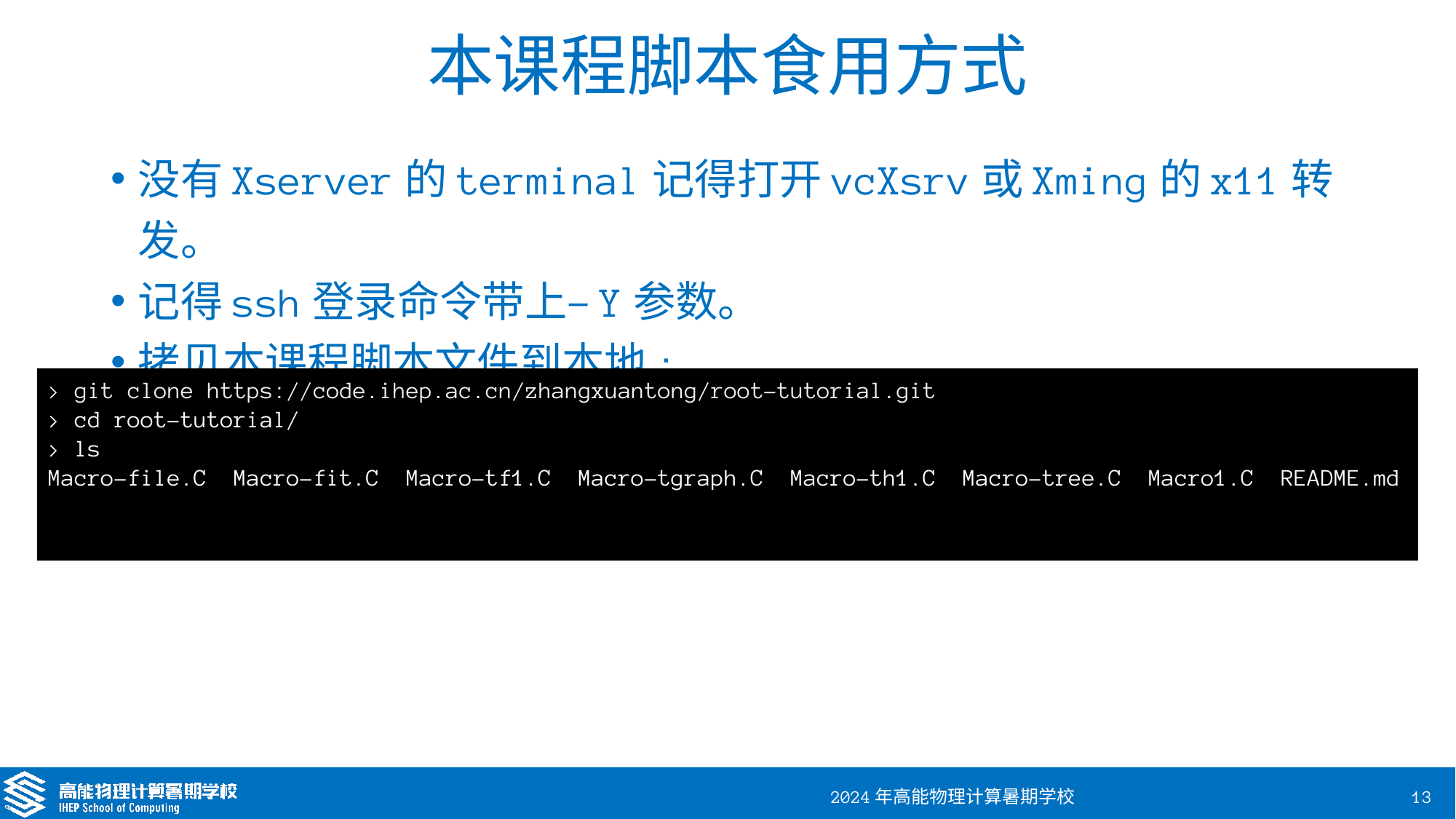

# 本课程脚本食用方式
没有Xserver的terminal记得打开vcXsrv或Xming的x11转发。
记得ssh登录命令带上–Y参数。
拷贝本课程脚本文件到本地:
> git clone https://code.ihep.ac.cn/zhangxuantong/root-tutorial.git
> cd root-tutorial/
> ls
Macro-file.C  Macro-fit.C  Macro-tf1.C  Macro-tgraph.C  Macro-th1.C  Macro-tree.C  Macro1.C  README.md
2024年高能物理计算暑期学校
13